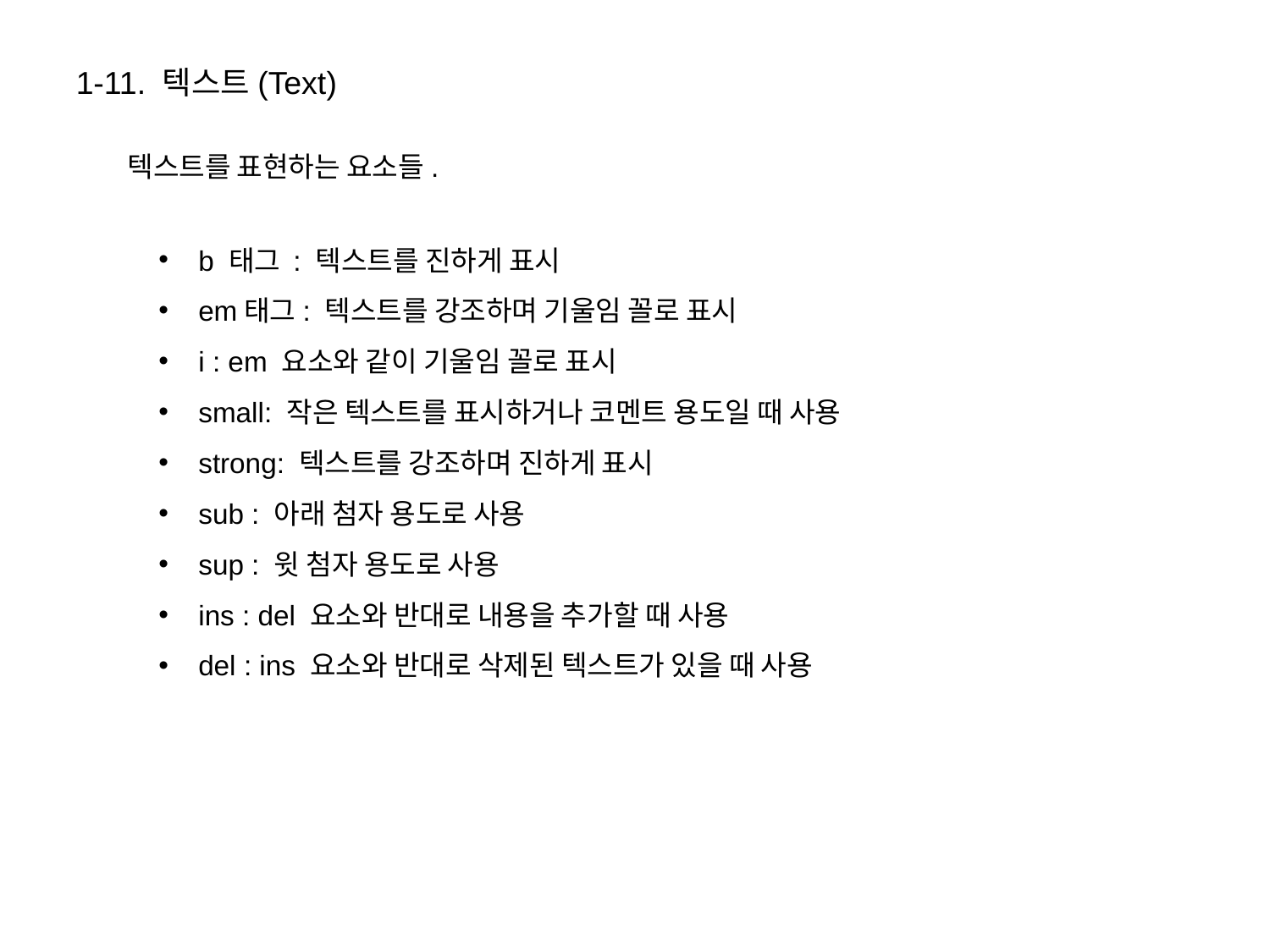

1-11. 텍스트(Text)
텍스트를 표현하는 요소들.
b 태그 : 텍스트를 진하게 표시
em태그: 텍스트를 강조하며 기울임 꼴로 표시
i : em 요소와 같이 기울임 꼴로 표시
small: 작은 텍스트를 표시하거나 코멘트 용도일 때 사용
strong: 텍스트를 강조하며 진하게 표시
sub : 아래 첨자 용도로 사용
sup : 윗 첨자 용도로 사용
ins : del 요소와 반대로 내용을 추가할 때 사용
del : ins 요소와 반대로 삭제된 텍스트가 있을 때 사용